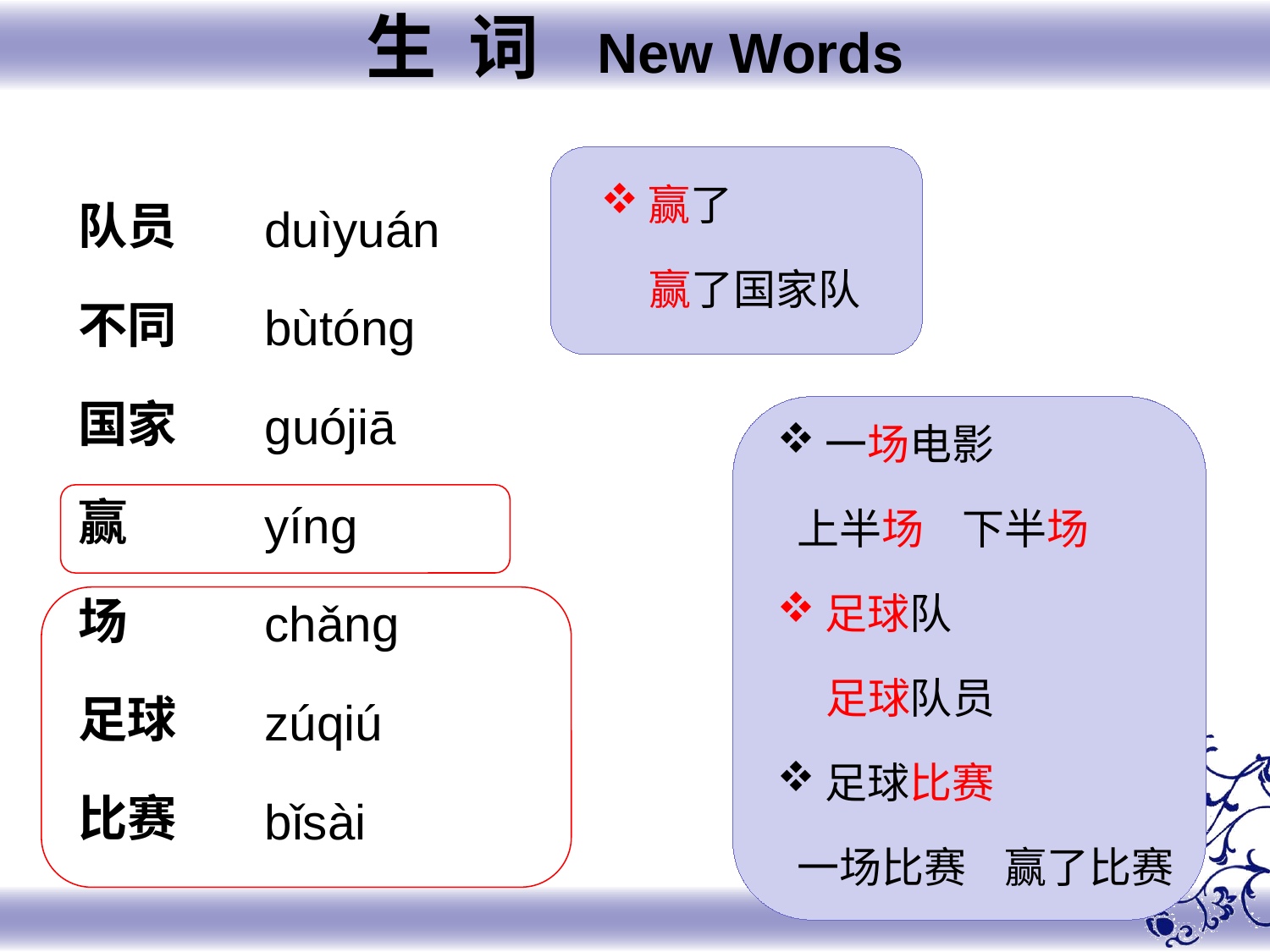

生  词   New Words
赢了
    赢了国家队

队员
不同
国家
赢
场
足球
比赛

duìyuán
bùtónɡ
ɡuójiā
yínɡ
chǎnɡ
zúqiú
bǐsài

一场电影
 上半场    下半场
足球队
    足球队员
足球比赛
 一场比赛    赢了比赛